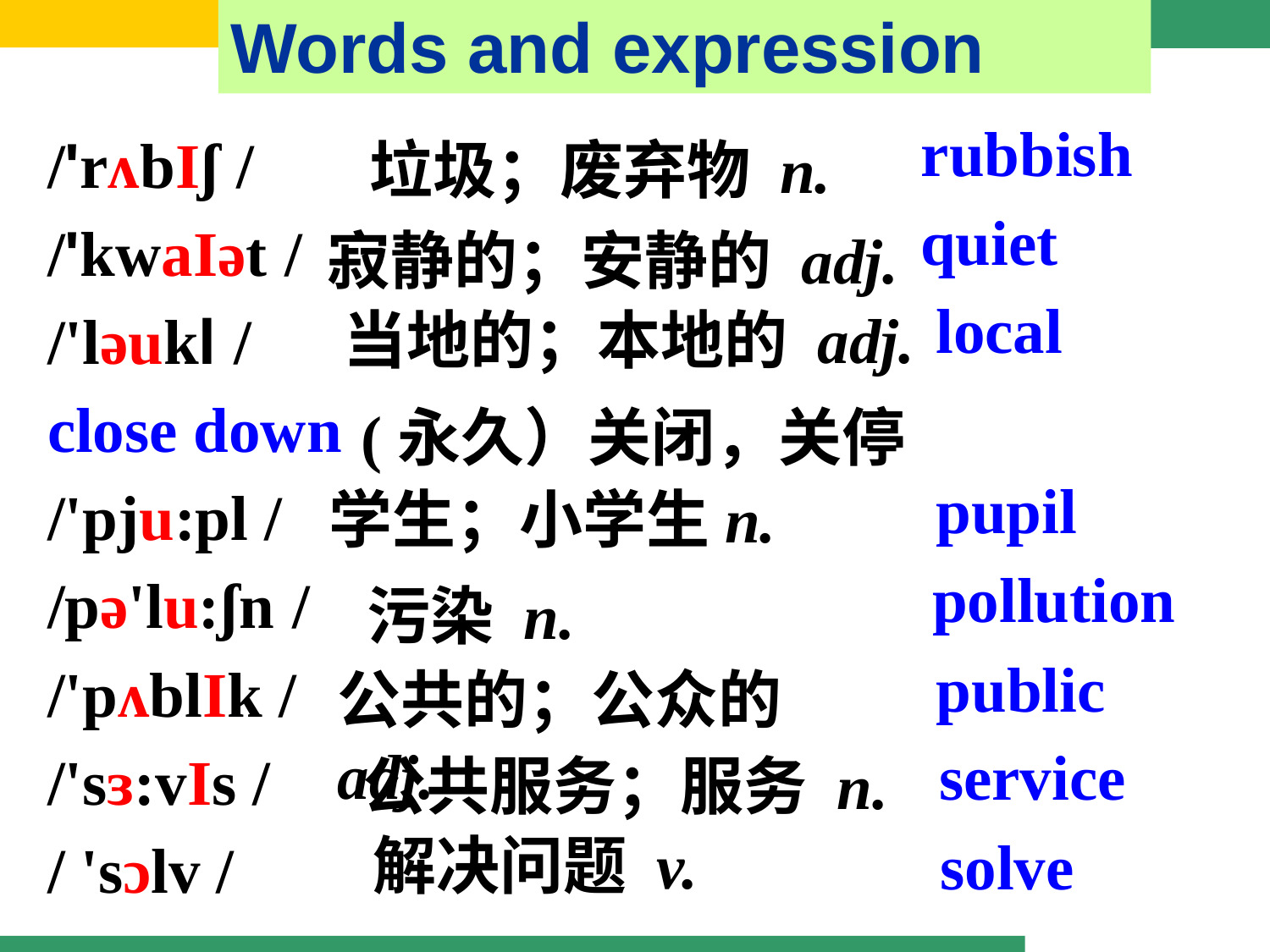

Words and expression
/'rʌbIʃ /
/'kwaIət /
/'ləukl /
close down
/'pju:pl /
/pə'lu:ʃn /
/'pʌblIk /
/'sɜ:vIs /
/ 'sɔlv /
rubbish
垃圾；废弃物 n.
quiet
寂静的；安静的 adj.
local
当地的；本地的 adj.
(永久）关闭，关停
pupil
  学生；小学生n.
pollution
污染 n.
public
公共的；公众的 adj.
  service
公共服务；服务 n.
解决问题 v.
solve